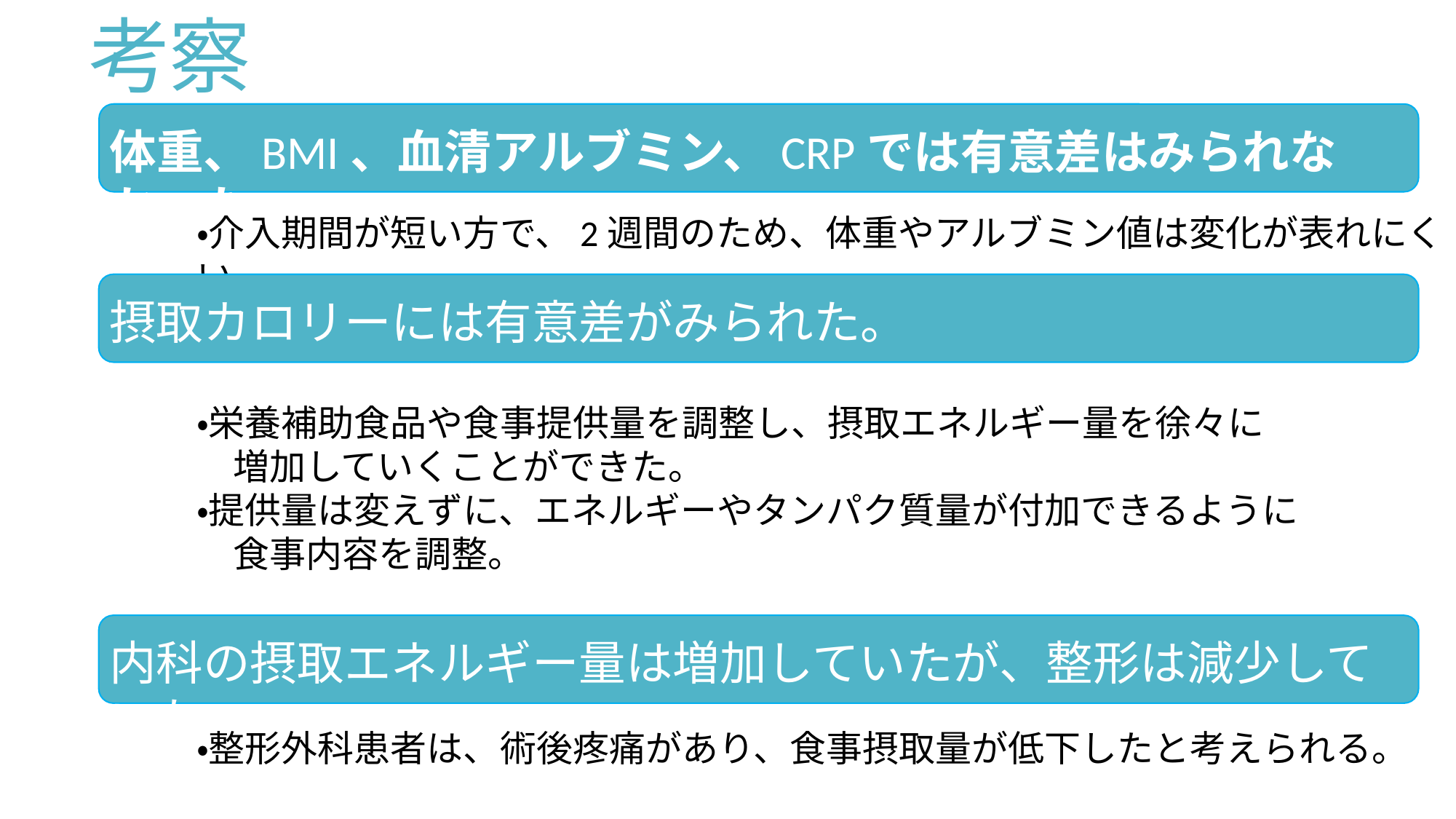

# 考察

体重、BMI、血清アルブミン、CRPでは有意差はみられなかった。
・介入期間が短い方で、2週間のため、体重やアルブミン値は変化が表れにくい。

摂取カロリーには有意差がみられた。
・栄養補助食品や食事提供量を調整し、摂取エネルギー量を徐々に
　増加していくことができた。
・提供量は変えずに、エネルギーやタンパク質量が付加できるように
　食事内容を調整。

内科の摂取エネルギー量は増加していたが、整形は減少していた。
・整形外科患者は、術後疼痛があり、食事摂取量が低下したと考えられる。